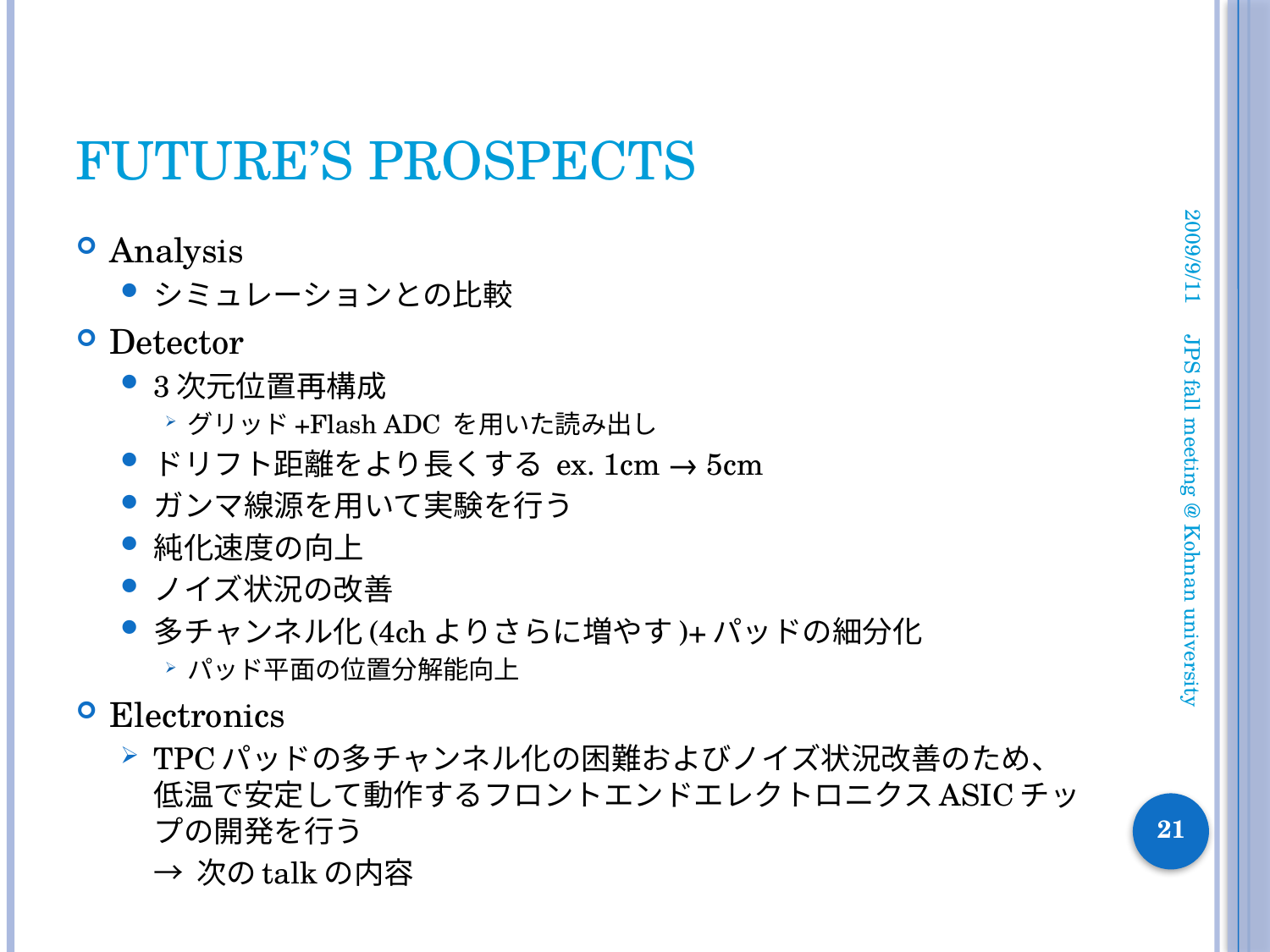

# Future’s prospects
2009/9/11
Analysis
シミュレーションとの比較
Detector
3次元位置再構成
グリッド+Flash ADC を用いた読み出し
ドリフト距離をより長くする ex. 1cm → 5cm
ガンマ線源を用いて実験を行う
純化速度の向上
ノイズ状況の改善
多チャンネル化(4chよりさらに増やす)+パッドの細分化
パッド平面の位置分解能向上
Electronics
TPCパッドの多チャンネル化の困難およびノイズ状況改善のため、低温で安定して動作するフロントエンドエレクトロニクスASICチップの開発を行う
	→ 次のtalkの内容

JPS fall meeting @ Kohnan university
21